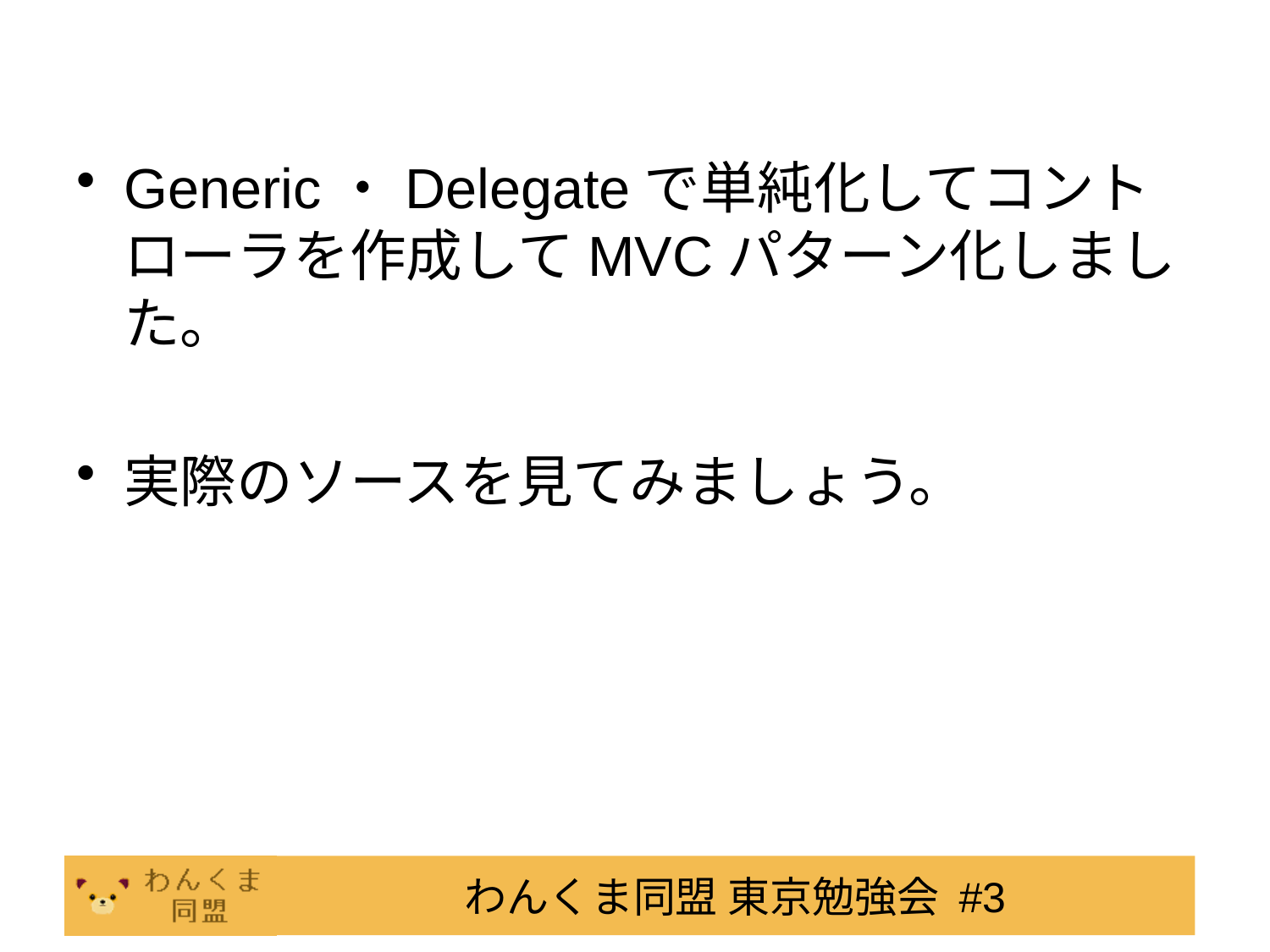

#
Generic・Delegateで単純化してコントローラを作成してMVCパターン化しました。

実際のソースを見てみましょう。